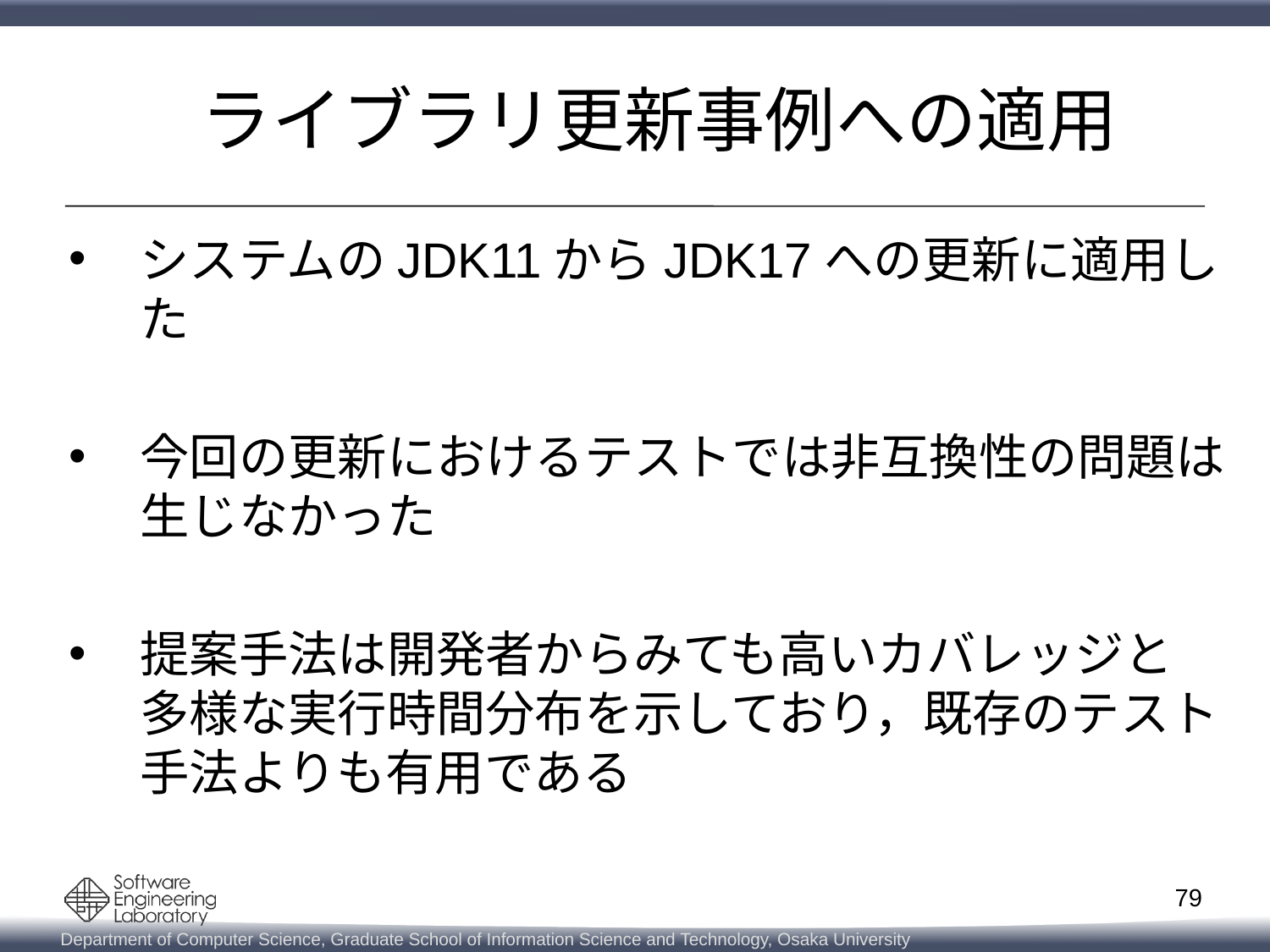

ライブラリ更新事例への適用
システムのJDK11からJDK17への更新に適用した

今回の更新におけるテストでは非互換性の問題は
生じなかった

提案手法は開発者からみても高いカバレッジと
多様な実行時間分布を示しており，既存のテスト手法よりも有用である
79